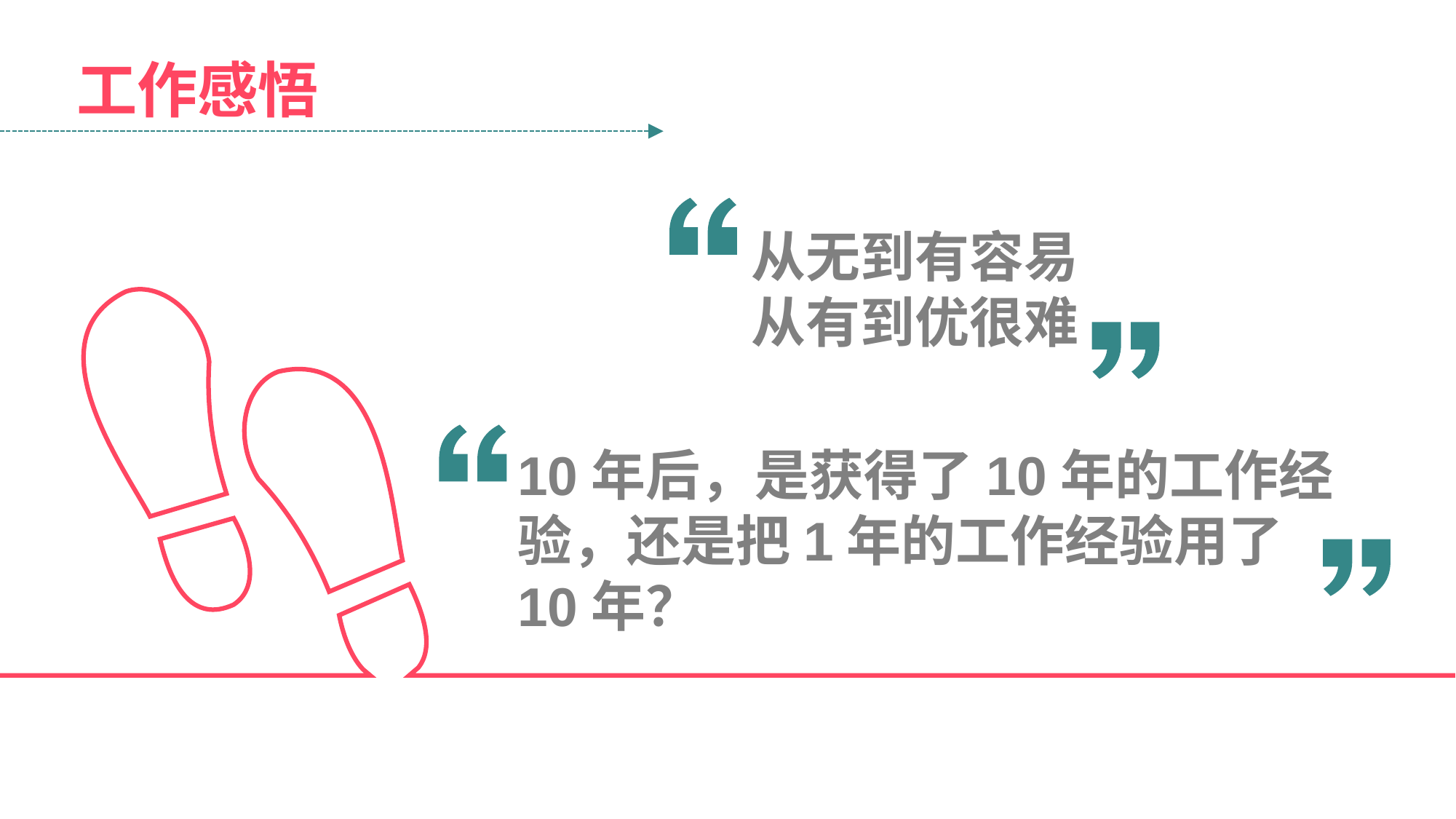

工作感悟

从无到有容易
从有到优很难

10年后，是获得了10年的工作经验，还是把1年的工作经验用了10年？